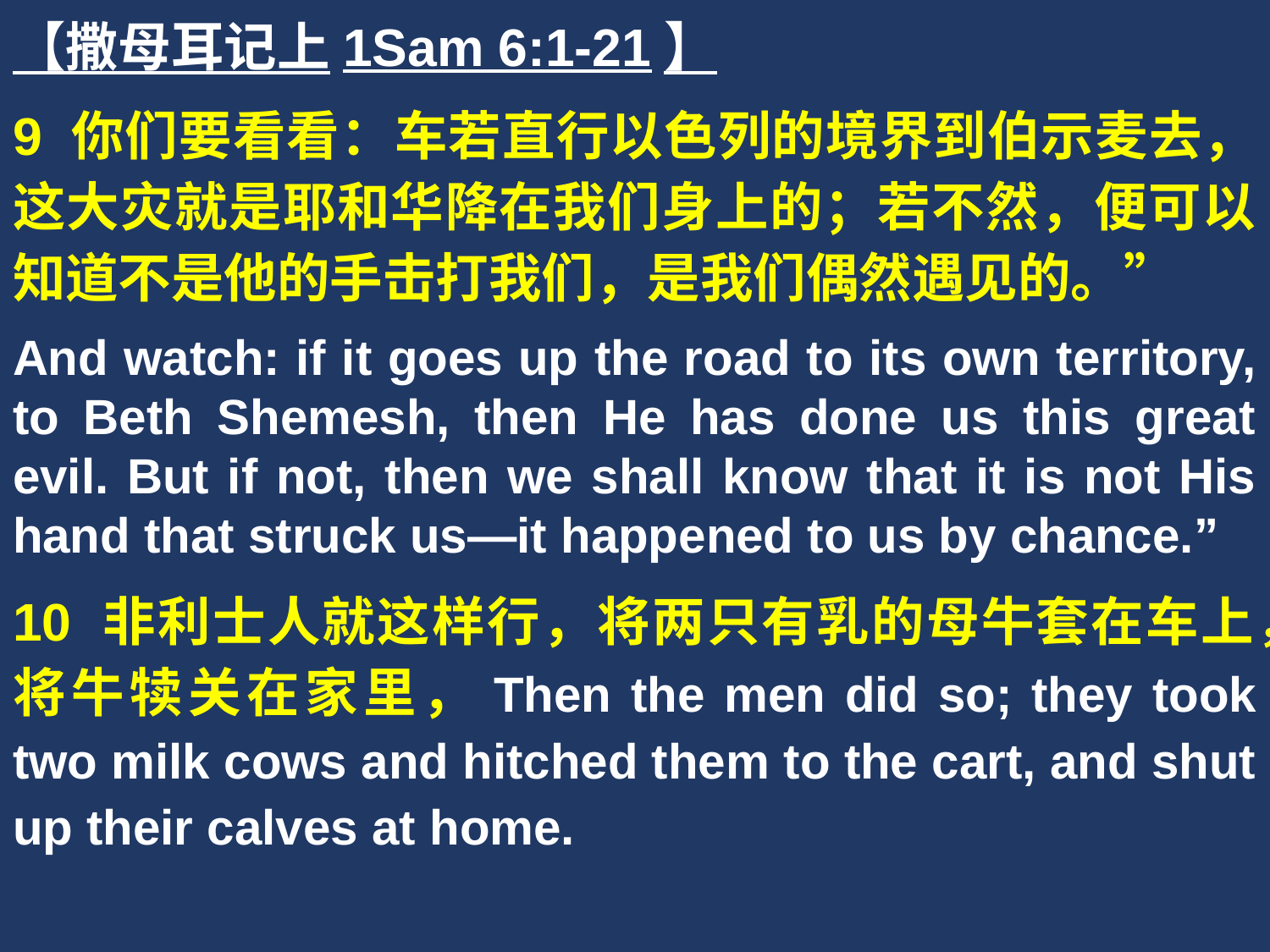

【撒母耳记上1Sam 6:1-21】
9 你们要看看：车若直行以色列的境界到伯示麦去，这大灾就是耶和华降在我们身上的；若不然，便可以知道不是他的手击打我们，是我们偶然遇见的。”
And watch: if it goes up the road to its own territory, to Beth Shemesh, then He has done us this great evil. But if not, then we shall know that it is not His hand that struck us—it happened to us by chance.”
10 非利士人就这样行，将两只有乳的母牛套在车上，将牛犊关在家里，Then the men did so; they took two milk cows and hitched them to the cart, and shut up their calves at home.